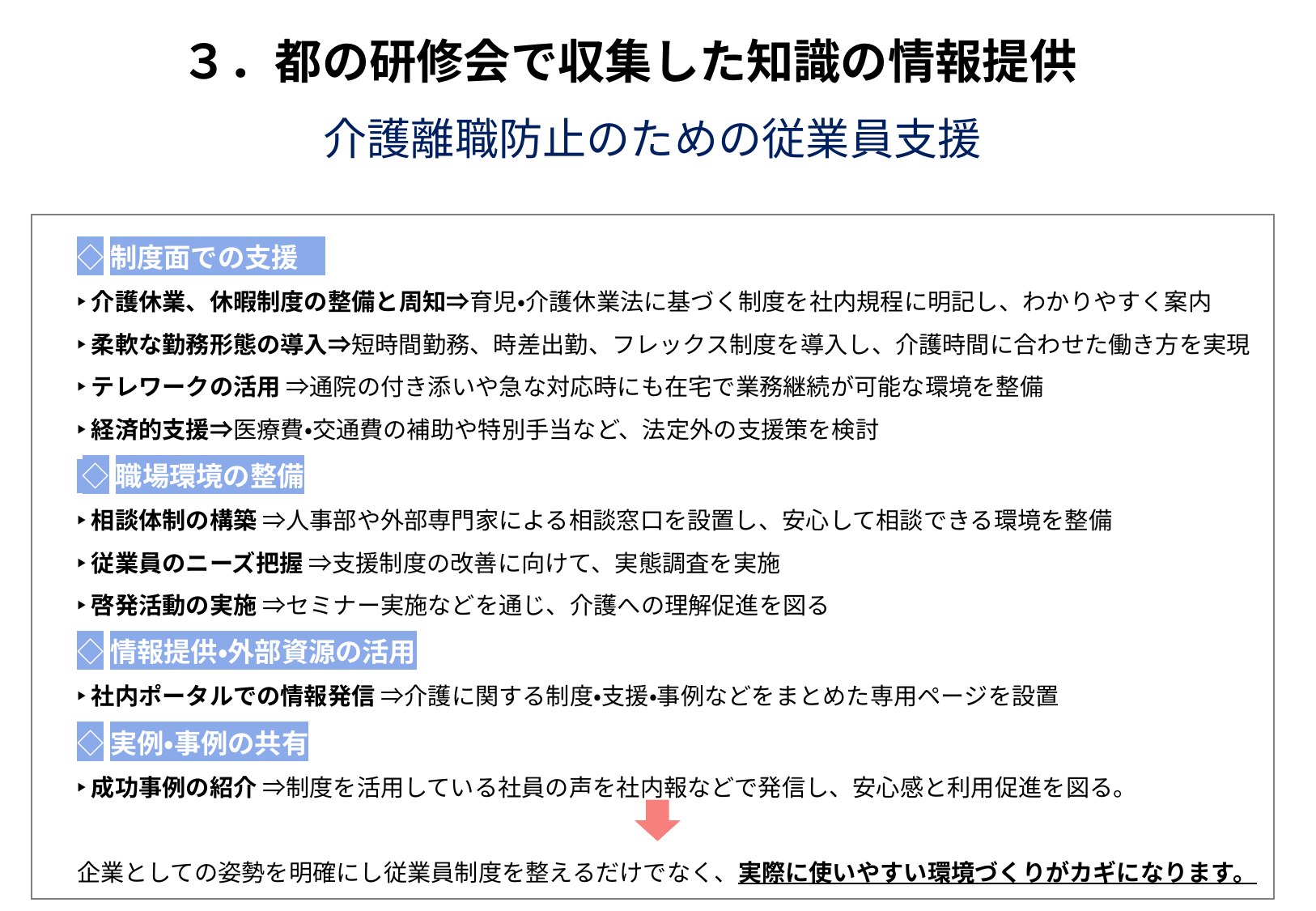

３．都の研修会で収集した知識の情報提供
介護離職防止のための従業員支援

◇制度面での支援
‣介護休業、休暇制度の整備と周知⇒育児・介護休業法に基づく制度を社内規程に明記し、わかりやすく案内
‣柔軟な勤務形態の導入⇒短時間勤務、時差出勤、フレックス制度を導入し、介護時間に合わせた働き方を実現
‣テレワークの活用 ⇒通院の付き添いや急な対応時にも在宅で業務継続が可能な環境を整備
‣経済的支援⇒医療費・交通費の補助や特別手当など、法定外の支援策を検討
 ◇職場環境の整備
‣相談体制の構築 ⇒人事部や外部専門家による相談窓口を設置し、安心して相談できる環境を整備
‣従業員のニーズ把握 ⇒支援制度の改善に向けて、実態調査を実施
‣啓発活動の実施 ⇒セミナー実施などを通じ、介護への理解促進を図る
◇情報提供・外部資源の活用
‣社内ポータルでの情報発信 ⇒介護に関する制度・支援・事例などをまとめた専用ページを設置
◇実例・事例の共有
‣成功事例の紹介 ⇒制度を活用している社員の声を社内報などで発信し、安心感と利用促進を図る。

企業としての姿勢を明確にし従業員制度を整えるだけでなく、実際に使いやすい環境づくりがカギになります。